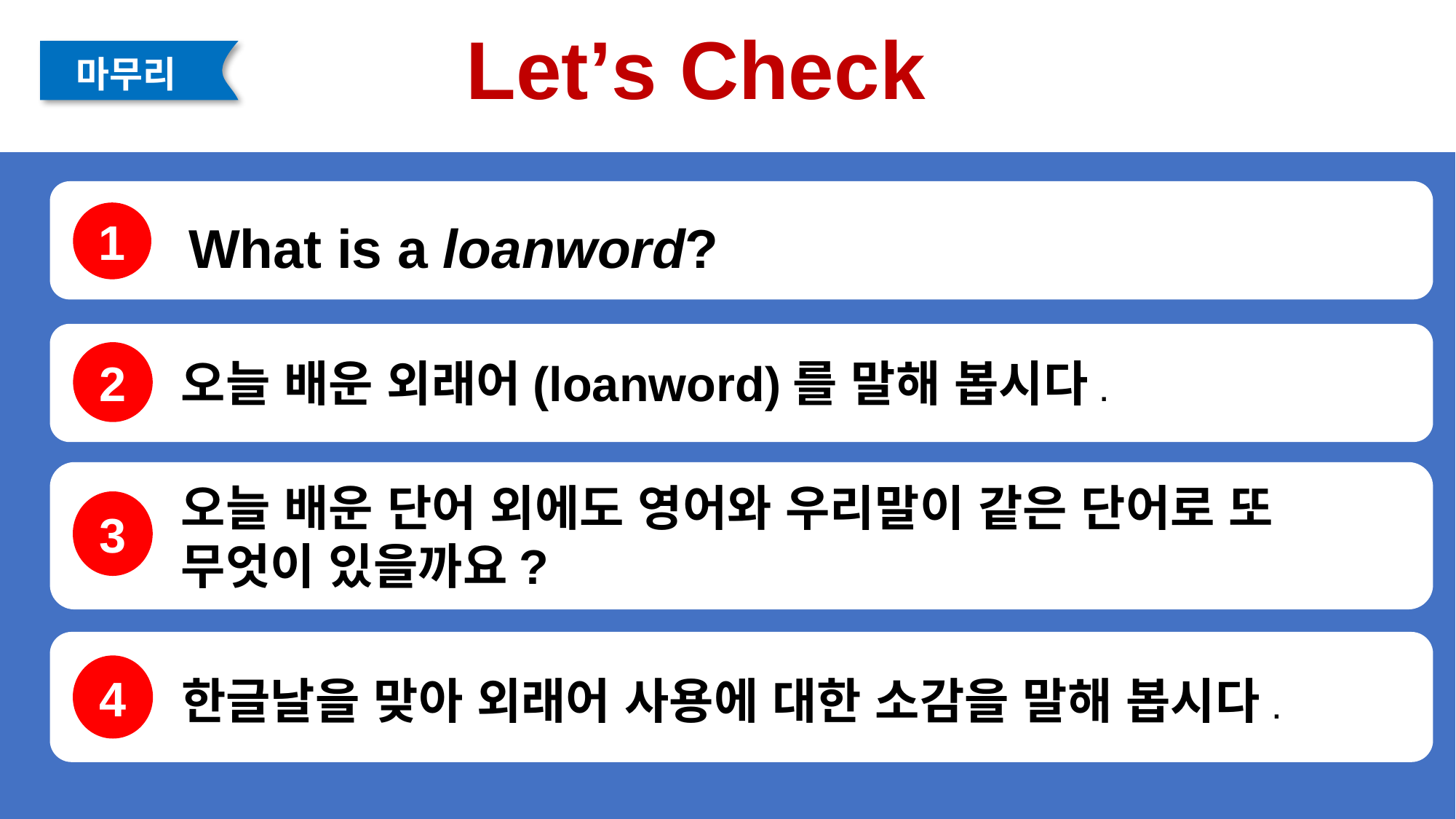

Let’s Check

마무리

What is a loanword?
1

2
오늘 배운 외래어(loanword)를 말해 봅시다.

오늘 배운 단어 외에도 영어와 우리말이 같은 단어로 또 무엇이 있을까요?
3

4
한글날을 맞아 외래어 사용에 대한 소감을 말해 봅시다.